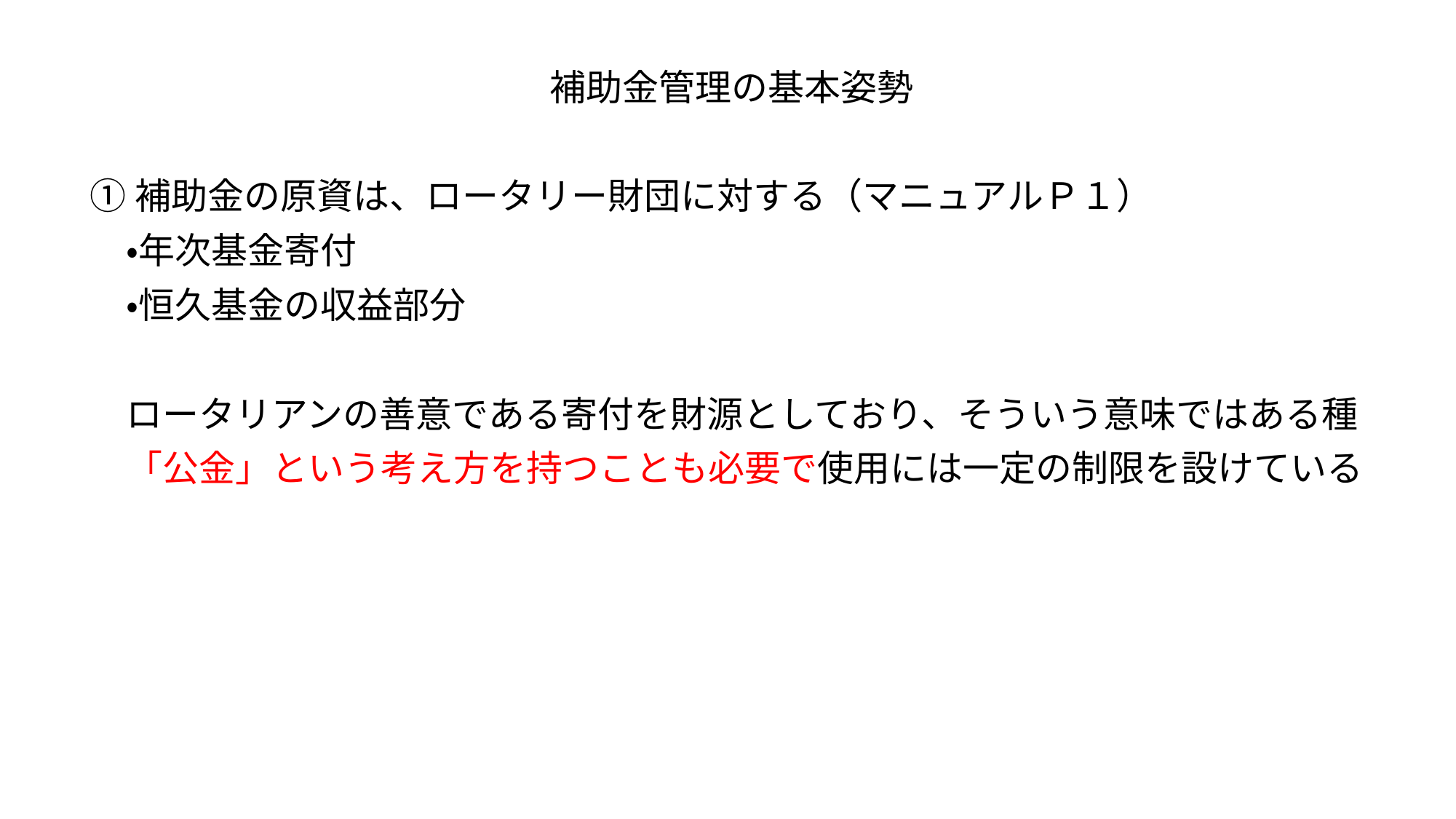

補助金管理の基本姿勢

①補助金の原資は、ロータリー財団に対する（マニュアルＰ１）
　・年次基金寄付
　・恒久基金の収益部分

　ロータリアンの善意である寄付を財源としており、そういう意味ではある種
　「公金」という考え方を持つことも必要で使用には一定の制限を設けている